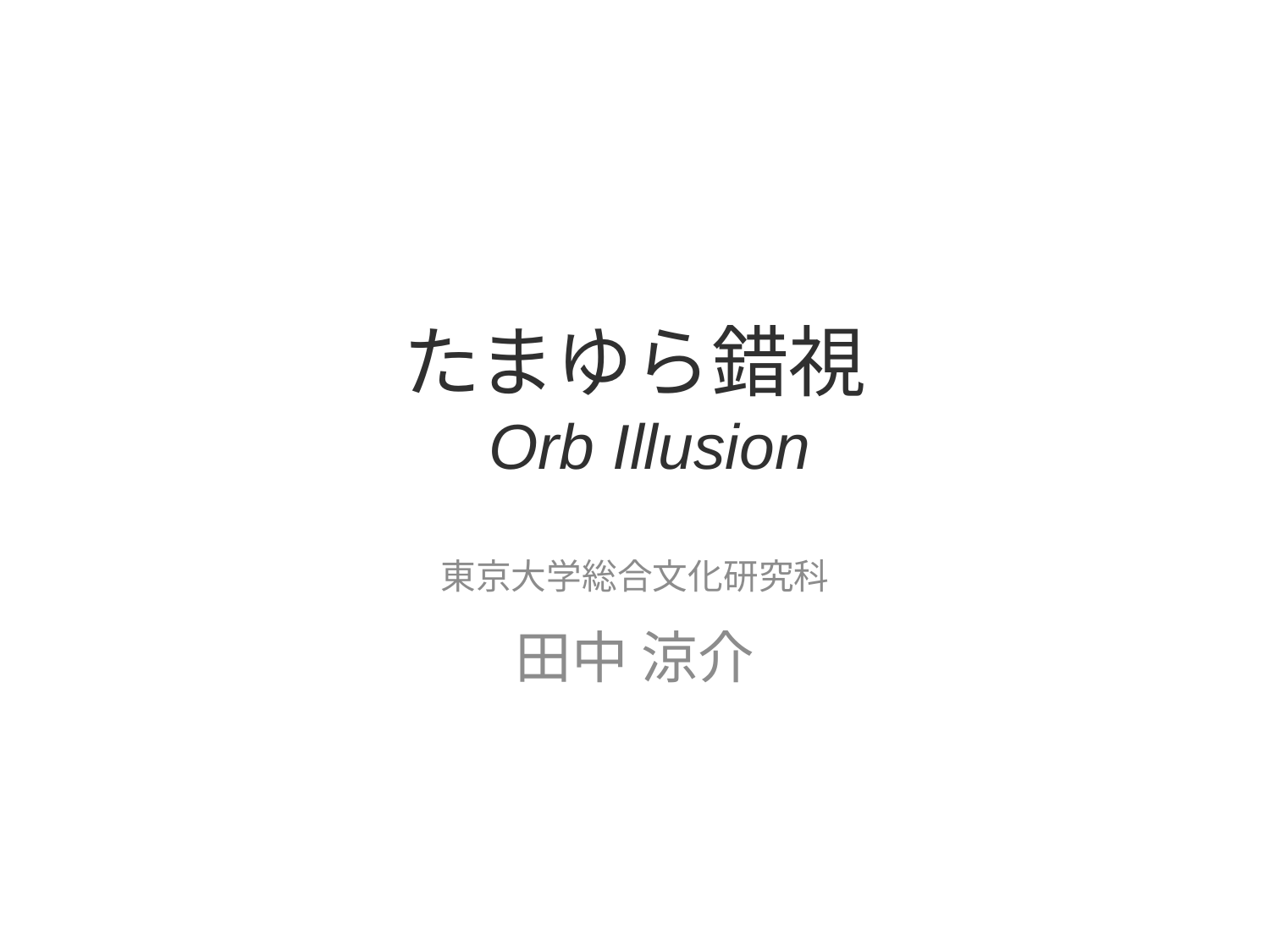

# たまゆら錯視 Orb Illusion
東京大学総合文化研究科
田中 涼介